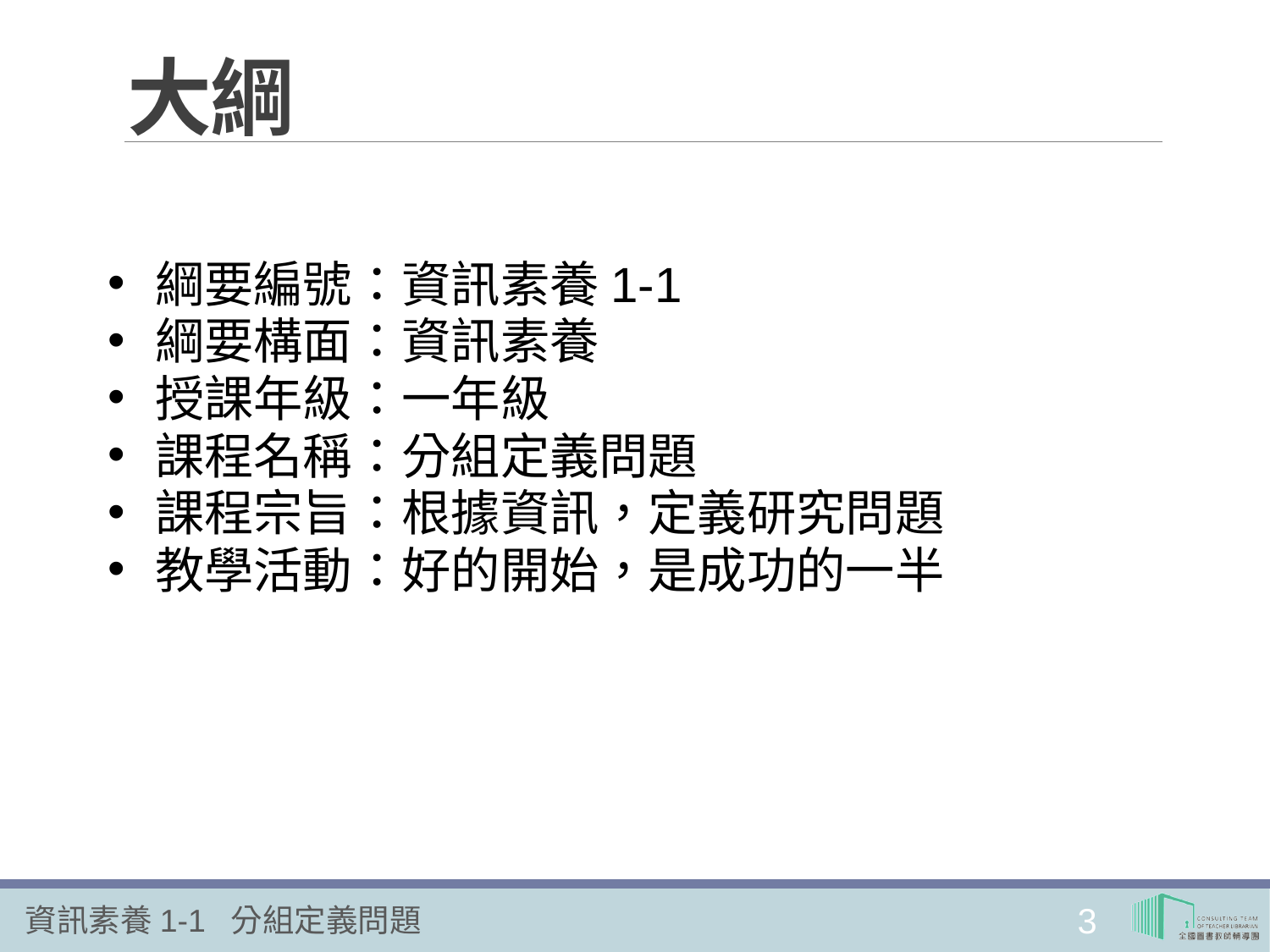

# 大綱
綱要編號：資訊素養1-1
綱要構面：資訊素養
授課年級：一年級
課程名稱：分組定義問題
課程宗旨：根據資訊，定義研究問題
教學活動：好的開始，是成功的一半